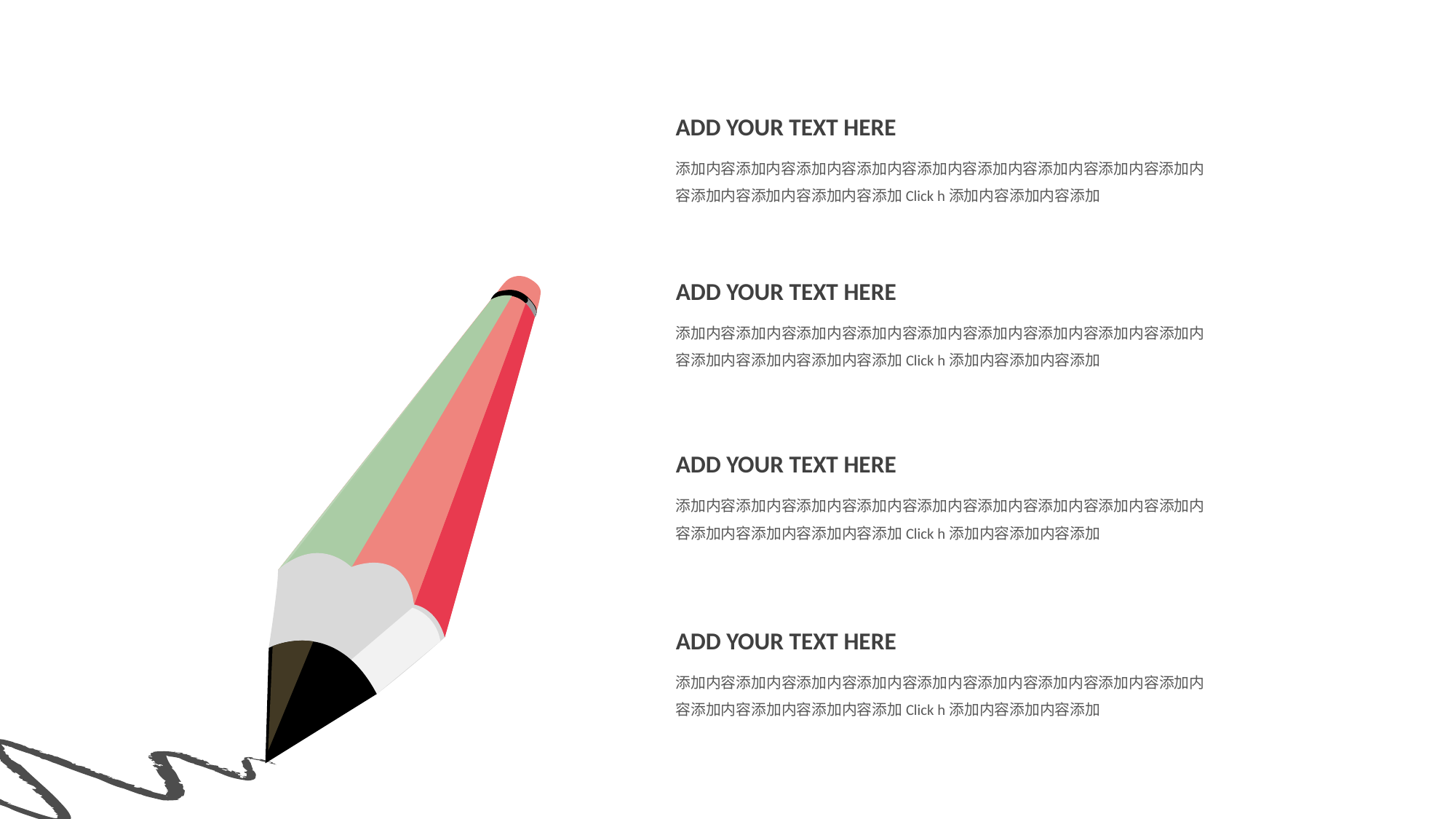

ADD YOUR TEXT HERE
添加内容添加内容添加内容添加内容添加内容添加内容添加内容添加内容添加内容添加内容添加内容添加内容添加Click h添加内容添加内容添加
ADD YOUR TEXT HERE
添加内容添加内容添加内容添加内容添加内容添加内容添加内容添加内容添加内容添加内容添加内容添加内容添加Click h添加内容添加内容添加

ADD YOUR TEXT HERE
添加内容添加内容添加内容添加内容添加内容添加内容添加内容添加内容添加内容添加内容添加内容添加内容添加Click h添加内容添加内容添加
ADD YOUR TEXT HERE
添加内容添加内容添加内容添加内容添加内容添加内容添加内容添加内容添加内容添加内容添加内容添加内容添加Click h添加内容添加内容添加